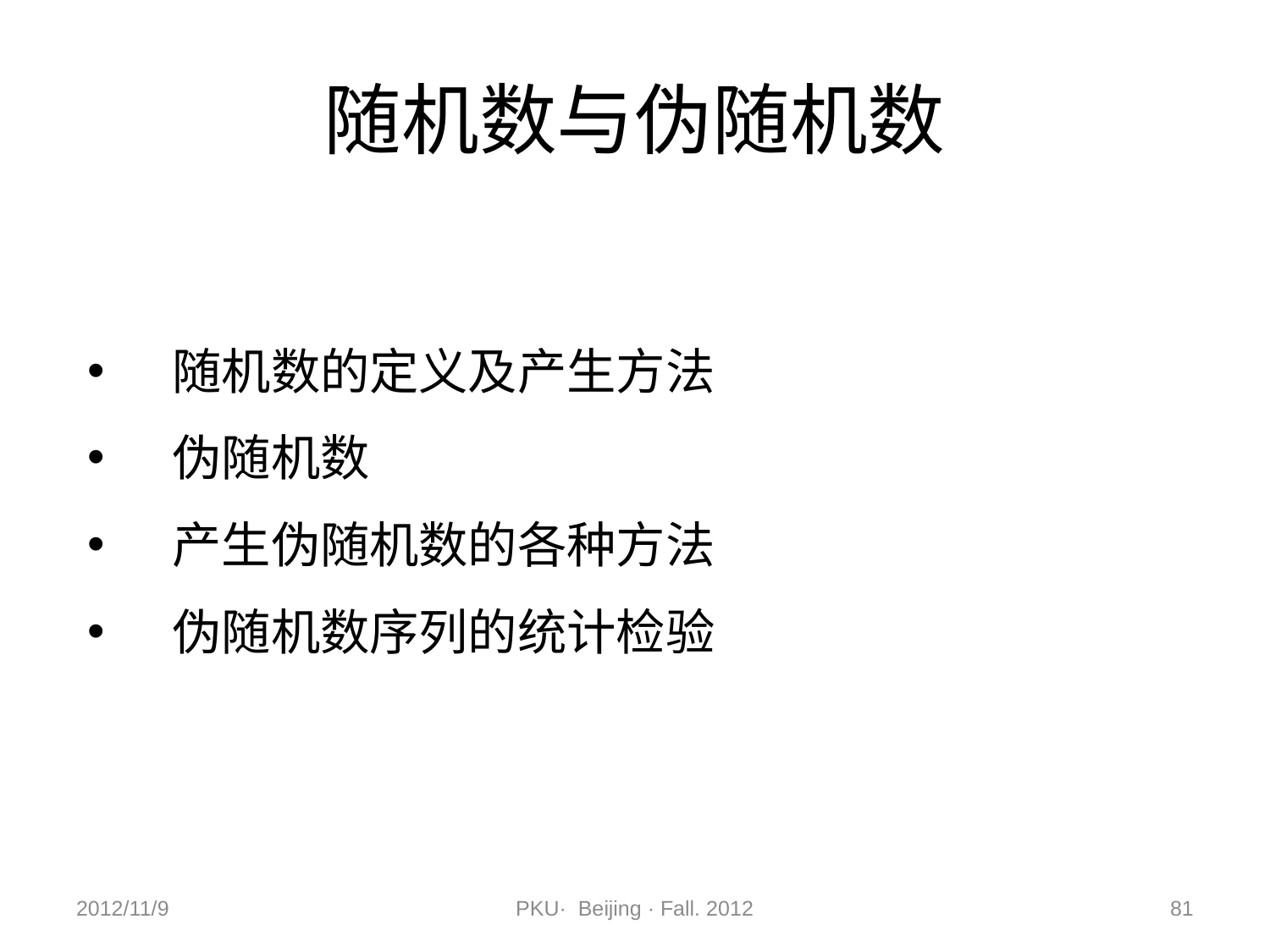

# 随机数与伪随机数
随机数的定义及产生方法
伪随机数
产生伪随机数的各种方法
伪随机数序列的统计检验

2012/11/9
PKU·  Beijing · Fall. 2012
81